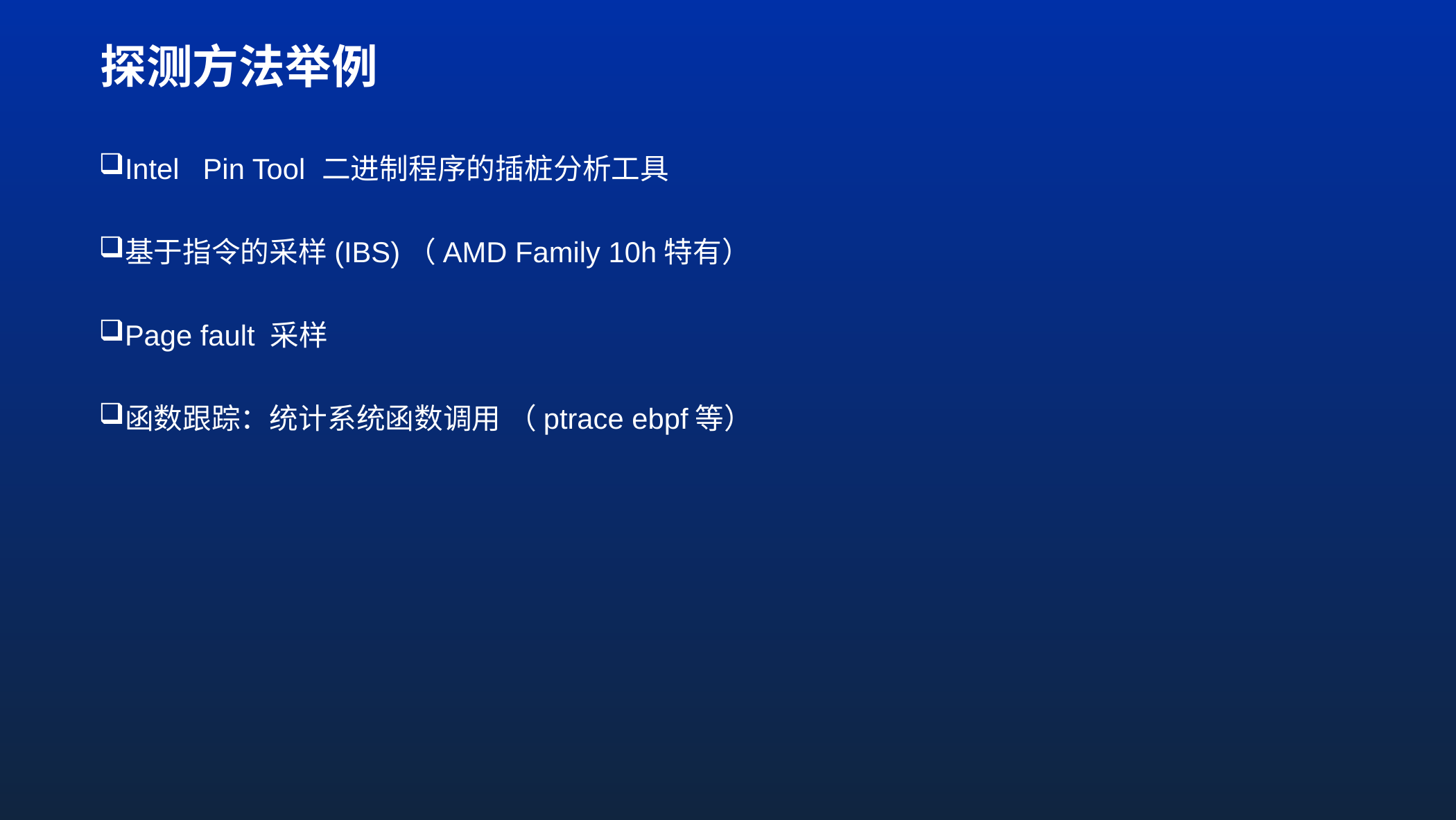

# 探测方法举例
Intel	Pin Tool	 二进制程序的插桩分析工具

基于指令的采样(IBS)（AMD Family 10h特有）

Page fault 采样

函数跟踪：统计系统函数调用 （ptrace ebpf等）